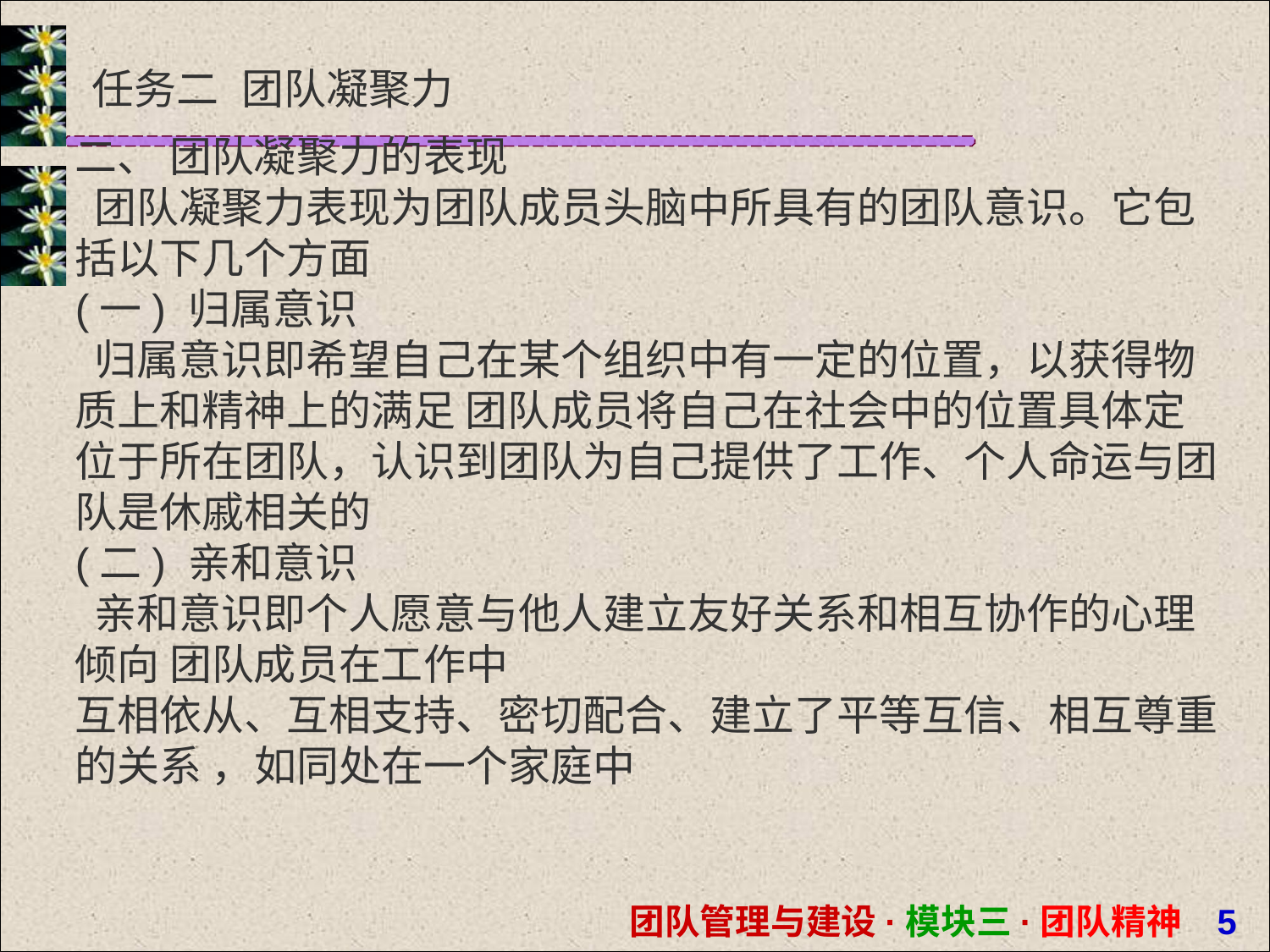

# 任务二	团队凝聚力
二、 团队凝聚力的表现
 团队凝聚力表现为团队成员头脑中所具有的团队意识。它包 括以下几个方面
(一) 归属意识
 归属意识即希望自己在某个组织中有一定的位置，以获得物 质上和精神上的满足 团队成员将自己在社会中的位置具体定 位于所在团队，认识到团队为自己提供了工作、个人命运与团 队是休戚相关的
(二) 亲和意识
 亲和意识即个人愿意与他人建立友好关系和相互协作的心理 倾向 团队成员在工作中
互相依从、互相支持、密切配合、建立了平等互信、相互尊重 的关系 ，如同处在一个家庭中

团队管理与建设·模块三·团队精神 5